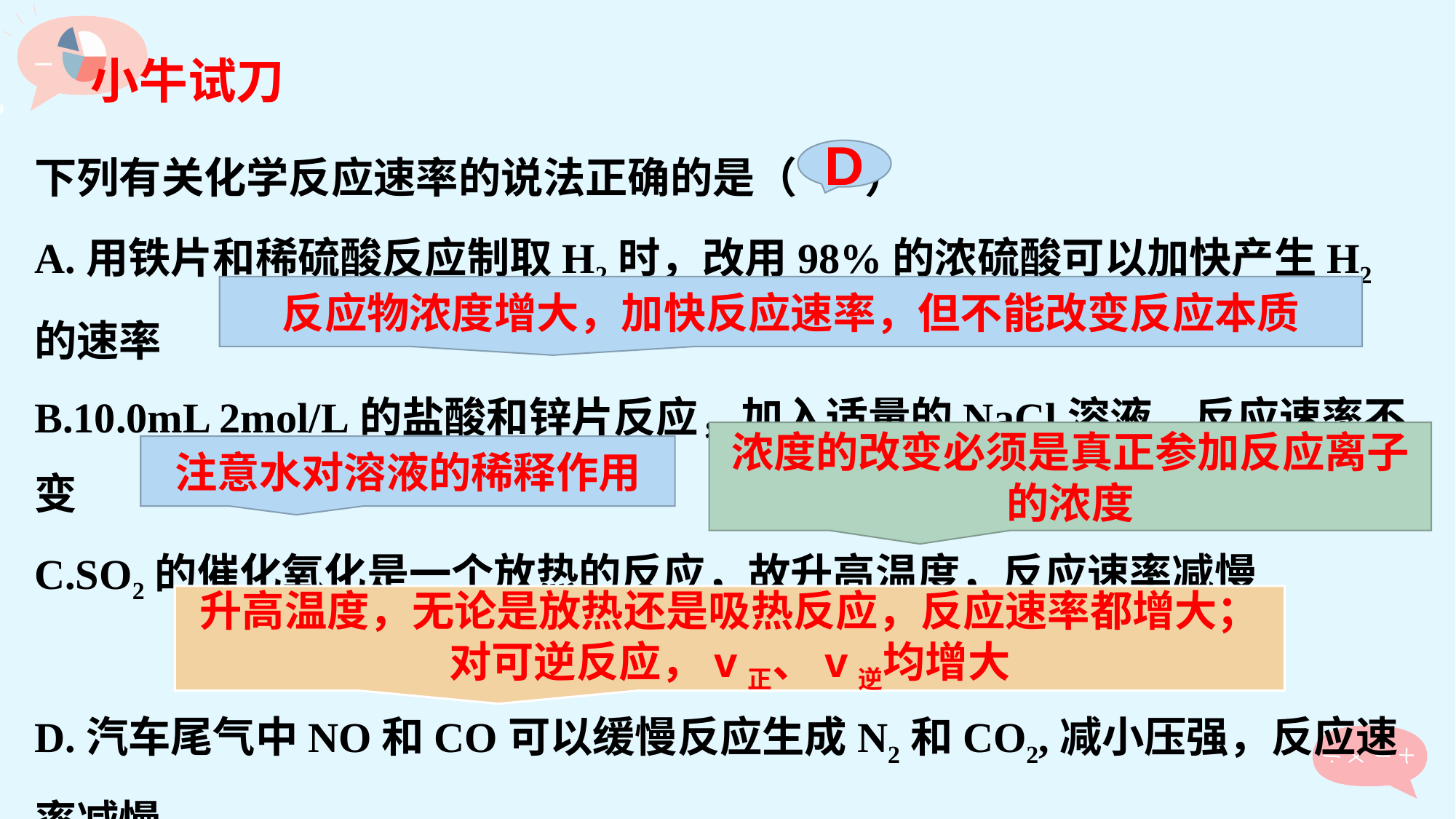

# 小牛试刀
下列有关化学反应速率的说法正确的是（       ）
A.用铁片和稀硫酸反应制取H2时，改用98%的浓硫酸可以加快产生H2的速率
B.10.0mL 2mol/L的盐酸和锌片反应，加入适量的NaCl溶液，反应速率不变
C.SO2的催化氧化是一个放热的反应，故升高温度，反应速率减慢

D.汽车尾气中NO和CO可以缓慢反应生成N2和CO2,减小压强，反应速率减慢
D
反应物浓度增大，加快反应速率，但不能改变反应本质
浓度的改变必须是真正参加反应离子的浓度
注意水对溶液的稀释作用
升高温度，无论是放热还是吸热反应，反应速率都增大；对可逆反应，v正、v逆均增大